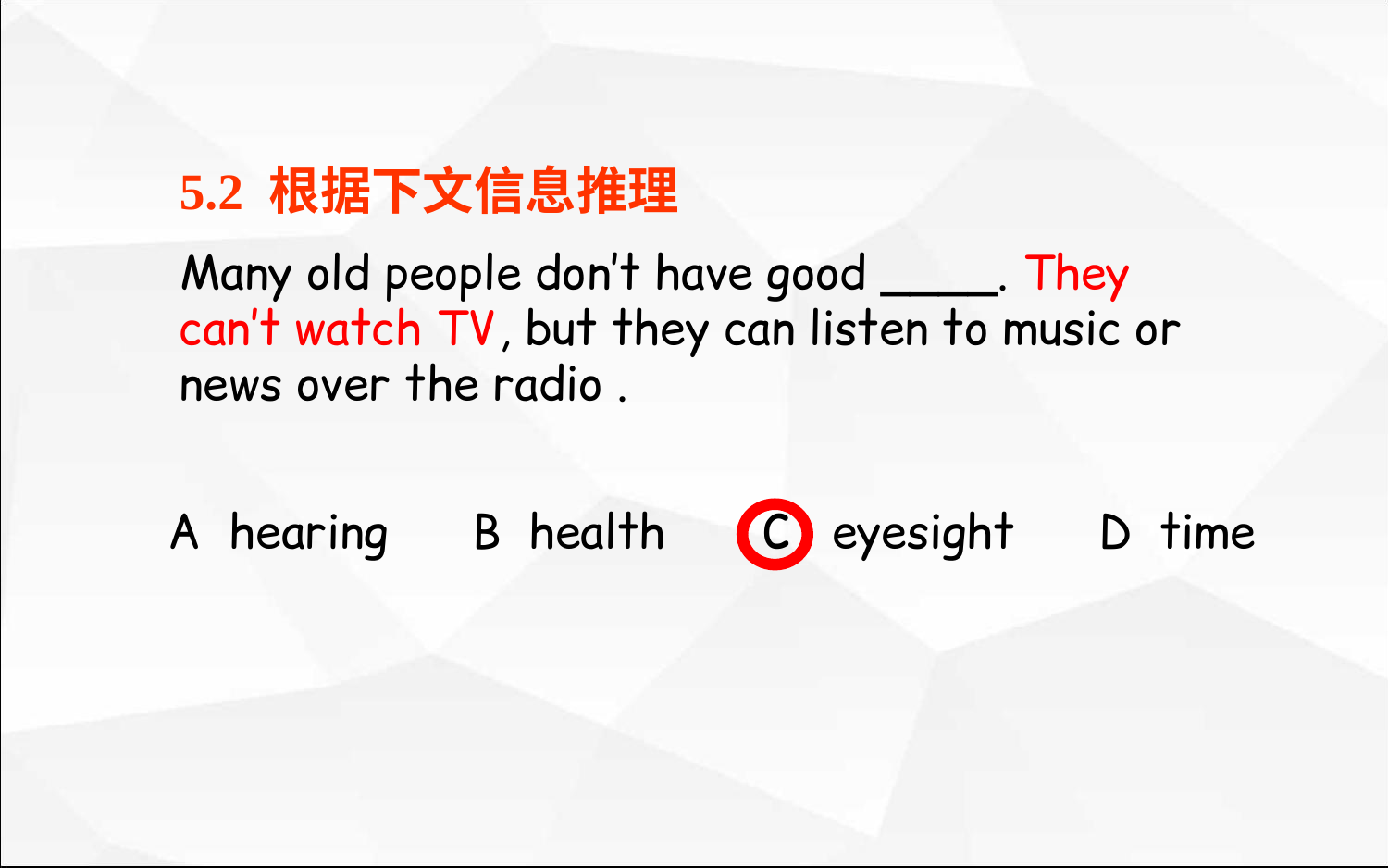

5.2 根据下文信息推理
 Many old people don’t have good ____. They can’t watch TV, but they can listen to music or news over the radio .

A  hearing      B  health       C   eyesight      D  time